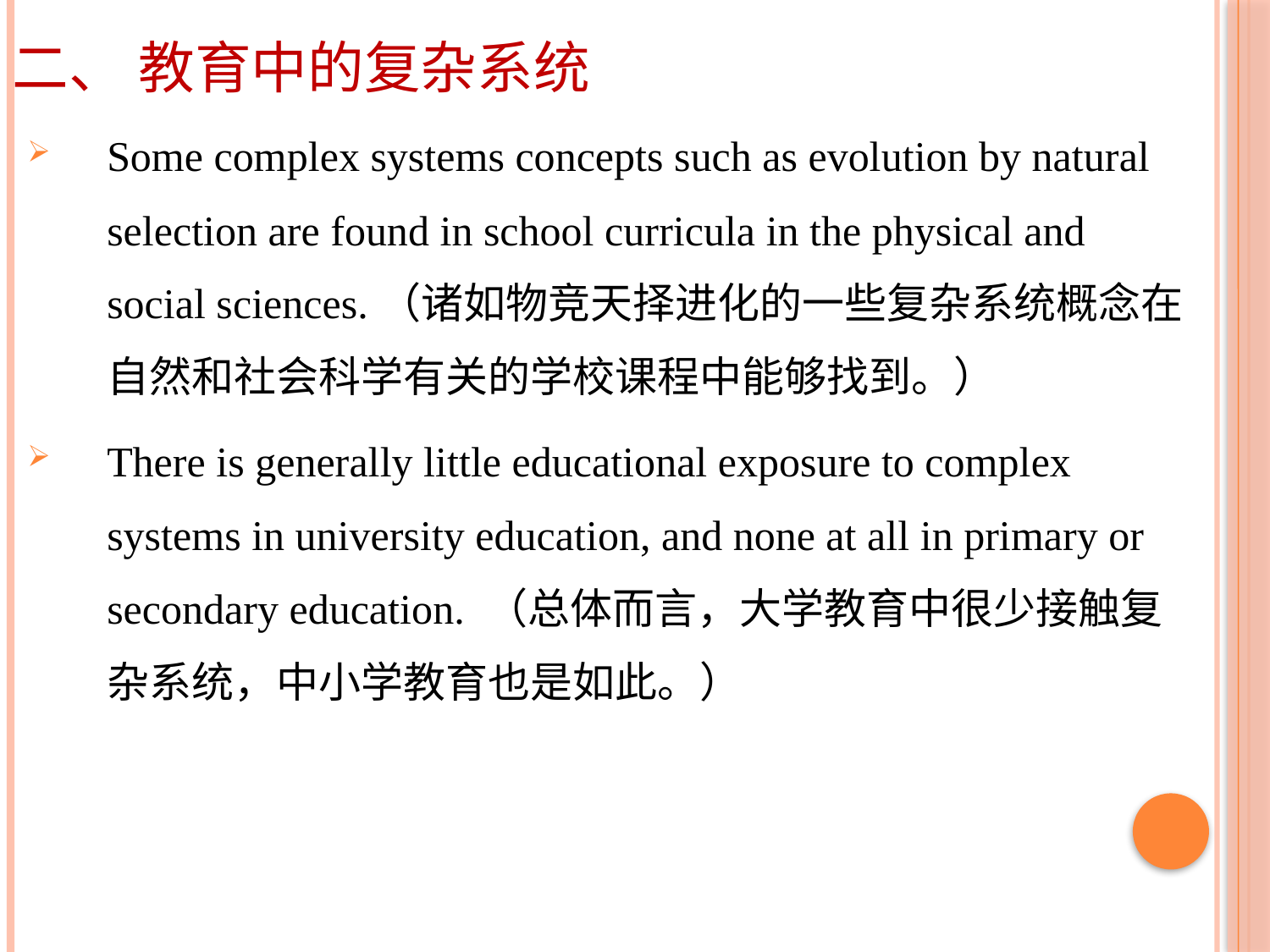

# 二、 教育中的复杂系统
Some complex systems concepts such as evolution by natural selection are found in school curricula in the physical and social sciences.（诸如物竞天择进化的一些复杂系统概念在自然和社会科学有关的学校课程中能够找到。）
There is generally little educational exposure to complex systems in university education, and none at all in primary or secondary education. （总体而言，大学教育中很少接触复杂系统，中小学教育也是如此。）